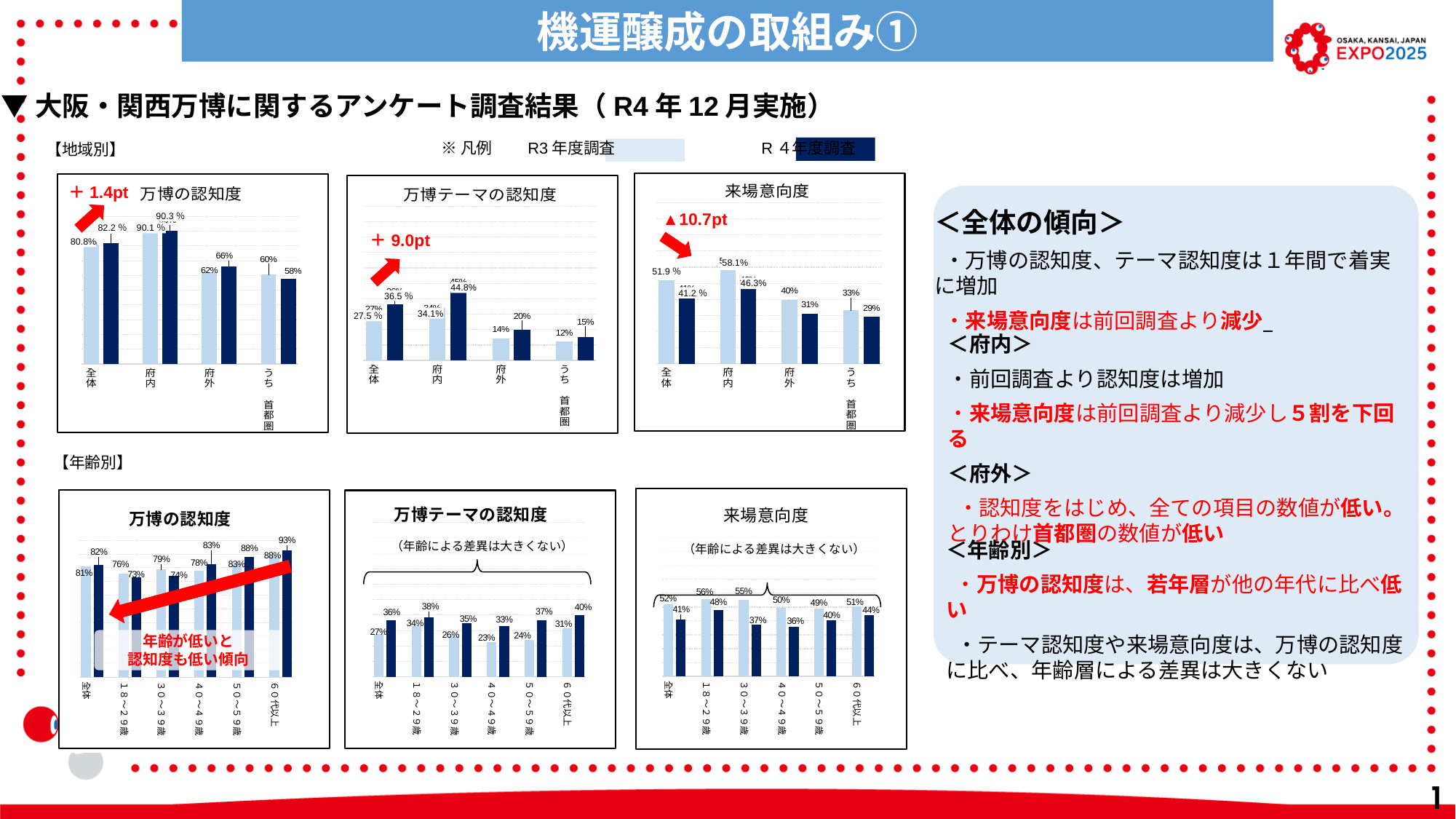

機運醸成の取組み①
機運醸成　２０２３年度の取組み
▼大阪・関西万博に関するアンケート調査結果（R4年12月実施）
※凡例　　R3年度調査　　　　　　　　　R４年度調査
【地域別】

### Chart: 万博テーマの認知度

| Category | 大阪・関西万博のテーマの認知度 |
|---|---|
| 全体 | 0.27466666666666667 |
|  | 0.36466666666666664 |
|  | None |
| 府内 | 0.341 |
|  | 0.448 |
|  | None |
| 府外 | 0.142 |
|  | 0.198 |
|  | None |
| うち
首都圏 | 0.12096774193548387 |

### Chart:

| Category | 来場意向度 |
|---|---|
| 全体 | 0.519 |
|  | 0.4116666666666667 |
|  | None |
| 府内 | 0.5805 |
|  | 0.463 |
|  | None |
| 府外 | 0.396 |
|  | 0.309 |
|  | None |
| うち
首都圏 | 0.33064516129032256 |
▲10.7pt

58.1%
51.9％
46.3%
41.2％

### Chart: 万博の認知度

| Category | 大阪・関西万博の認知度 |
|---|---|
| 全体 | 0.8076666666666666 |
|  | 0.8216666666666667 |
|  | None |
| 府内 | 0.901 |
|  | 0.9025 |
|  | None |
| 府外 | 0.621 |
|  | 0.66 |
|  | None |
| うち
首都圏 | 0.6048387096774194 |
＋1.4pt

90.3％
82.2％
90.1％
80.8%

＋9.0pt

44.8%
36.5％
34.1%
27.5％
【年齢別】

### Chart: 来場意向度

| Category | 来場意向度 |
|---|---|
| 全体 | 0.519 |
|  | 0.4116666666666667 |
|  | None |
| １８～２９歳 | 0.555 |
|  | 0.48 |
|  | None |
| ３０～３９歳 | 0.5516666666666666 |
|  | 0.37166666666666665 |
|  | None |
| ４０～４９歳 | 0.495 |
|  | 0.36 |
|  | None |
| ５０～５９歳 | 0.48833333333333334 |
|  | 0.4033333333333333 |
|  | None |
| ６０代以上 | 0.505 |

### Chart: 万博テーマの認知度

| Category | 大阪・関西万博のテーマの認知度 |
|---|---|
| 全体 | 0.27466666666666667 |
|  | 0.36466666666666664 |
|  | None |
| １８～２９歳 | 0.335 |
|  | 0.38333333333333336 |
|  | None |
| ３０～３９歳 | 0.26166666666666666 |
|  | 0.3466666666666667 |
|  | None |
| ４０～４９歳 | 0.225 |
|  | 0.32666666666666666 |
|  | None |
| ５０～５９歳 | 0.23833333333333334 |
|  | 0.36833333333333335 |
|  | None |
| ６０代以上 | 0.31333333333333335 |

### Chart: 万博の認知度

| Category | 大阪・関西万博の認知度 |
|---|---|
| 全体 | 0.8076666666666666 |
|  | 0.8216666666666667 |
|  | None |
| １８～２９歳 | 0.7566666666666667 |
|  | 0.7316666666666667 |
|  | None |
| ３０～３９歳 | 0.7866666666666666 |
|  | 0.74 |
|  | None |
| ４０～４９歳 | 0.78 |
|  | 0.8266666666666667 |
|  | None |
| ５０～５９歳 | 0.8316666666666667 |
|  | 0.8816666666666667 |
|  | None |
| ６０代以上 | 0.8833333333333333 |

（年齢による差異は大きくない）
（年齢による差異は大きくない）

年齢が低いと
認知度も低い傾向

＜全体の傾向＞
 ・万博の認知度、テーマ認知度は１年間で着実に増加
 ・来場意向度は前回調査より減少
＜府内＞
・前回調査より認知度は増加
・来場意向度は前回調査より減少し５割を下回る
＜府外＞
 ・認知度をはじめ、全ての項目の数値が低い。とりわけ首都圏の数値が低い
＜年齢別＞
 ・万博の認知度は、若年層が他の年代に比べ低い
 ・テーマ認知度や来場意向度は、万博の認知度に比べ、年齢層による差異は大きくない
16